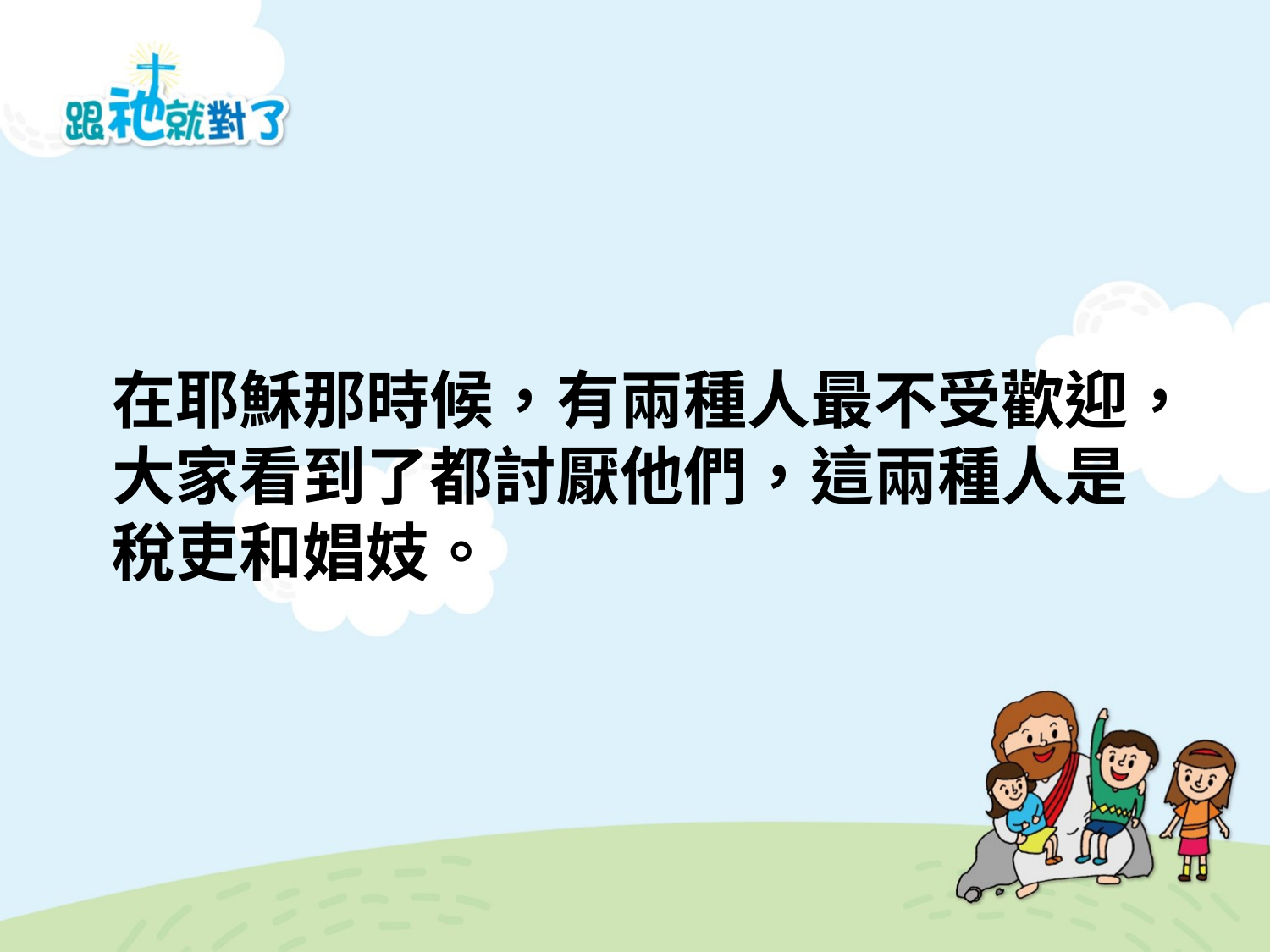

在耶穌那時候，有兩種人最不受歡迎，大家看到了都討厭他們，這兩種人是稅吏和娼妓。